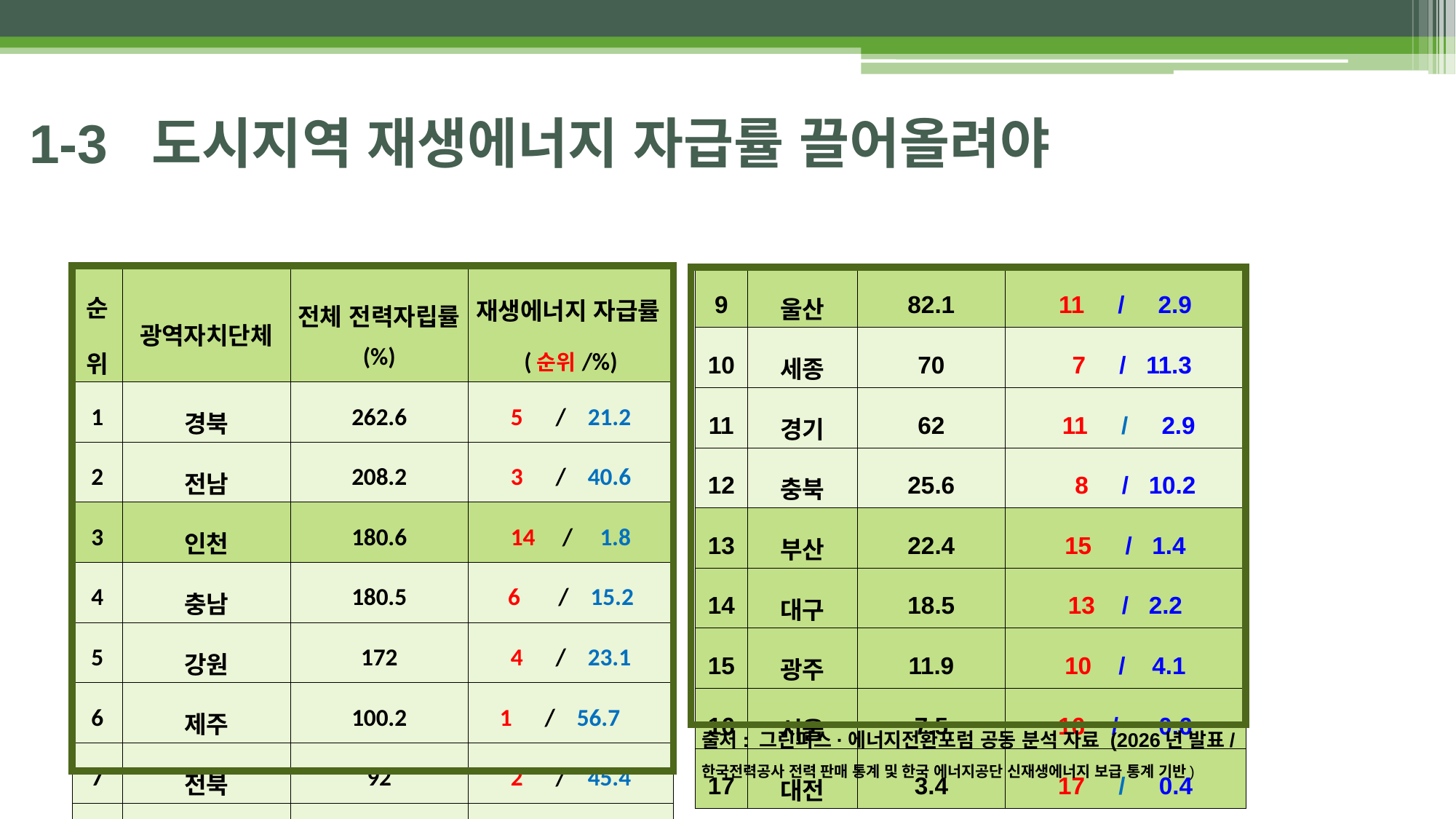

# 1-3  도시지역 재생에너지 자급률 끌어올려야

| 순위 | 광역자치단체 | 전체 전력자립률(%) | 재생에너지 자급률(순위/%) |
| --- | --- | --- | --- |
| 1 | 경북 | 262.6 | 5 / 21.2 |
| 2 | 전남 | 208.2 | 3 / 40.6 |
| 3 | 인천 | 180.6 | 14 / 1.8 |
| 4 | 충남 | 180.5 | 6 / 15.2 |
| 5 | 강원 | 172 | 4 / 23.1 |
| 6 | 제주 | 100.2 | 1 / 56.7 |
| 7 | 전북 | 92 | 2 / 45.4 |
| 8 | 경남 | 85.5 | 9 / 9.5 |
| 9 | 울산 | 82.1 | 11 / 2.9 |
| --- | --- | --- | --- |
| 10 | 세종 | 70 | 7 / 11.3 |
| 11 | 경기 | 62 | 11 / 2.9 |
| 12 | 충북 | 25.6 | 8 / 10.2 |
| 13 | 부산 | 22.4 | 15 / 1.4 |
| 14 | 대구 | 18.5 | 13 / 2.2 |
| 15 | 광주 | 11.9 | 10 / 4.1 |
| 16 | 서울 | 7.5 | 16 / 0.6 |
| 17 | 대전 | 3.4 | 17 / 0.4 |

출처: 그린피스·에너지전환포럼 공동 분석 자료 (2026년 발표/
한국전력공사 전력 판매 통계 및 한국 에너지공단 신재생에너지 보급 통계 기반)